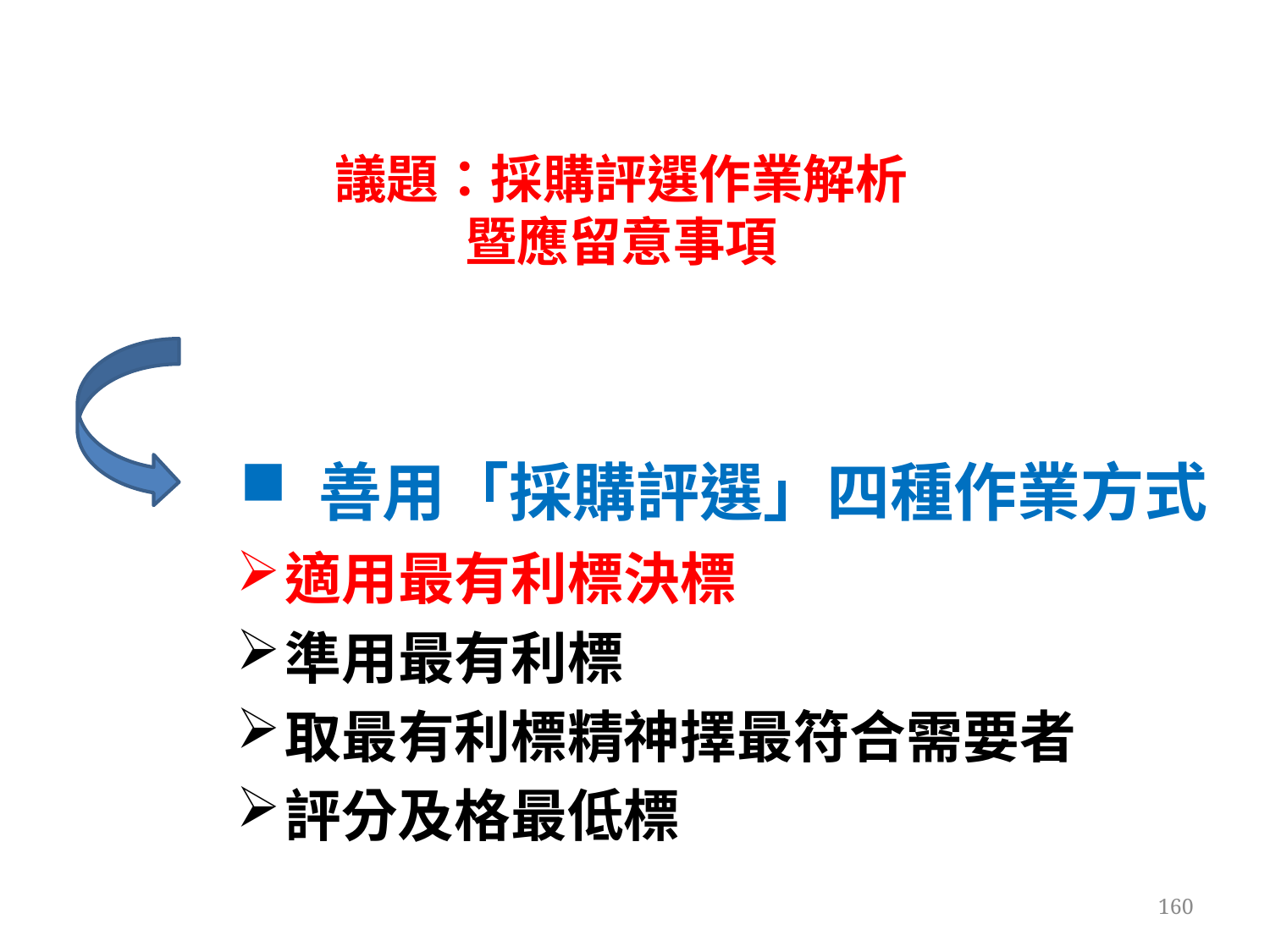

議題：採購評選作業解析
暨應留意事項

善用「採購評選」四種作業方式
適用最有利標決標
準用最有利標
取最有利標精神擇最符合需要者
評分及格最低標
160